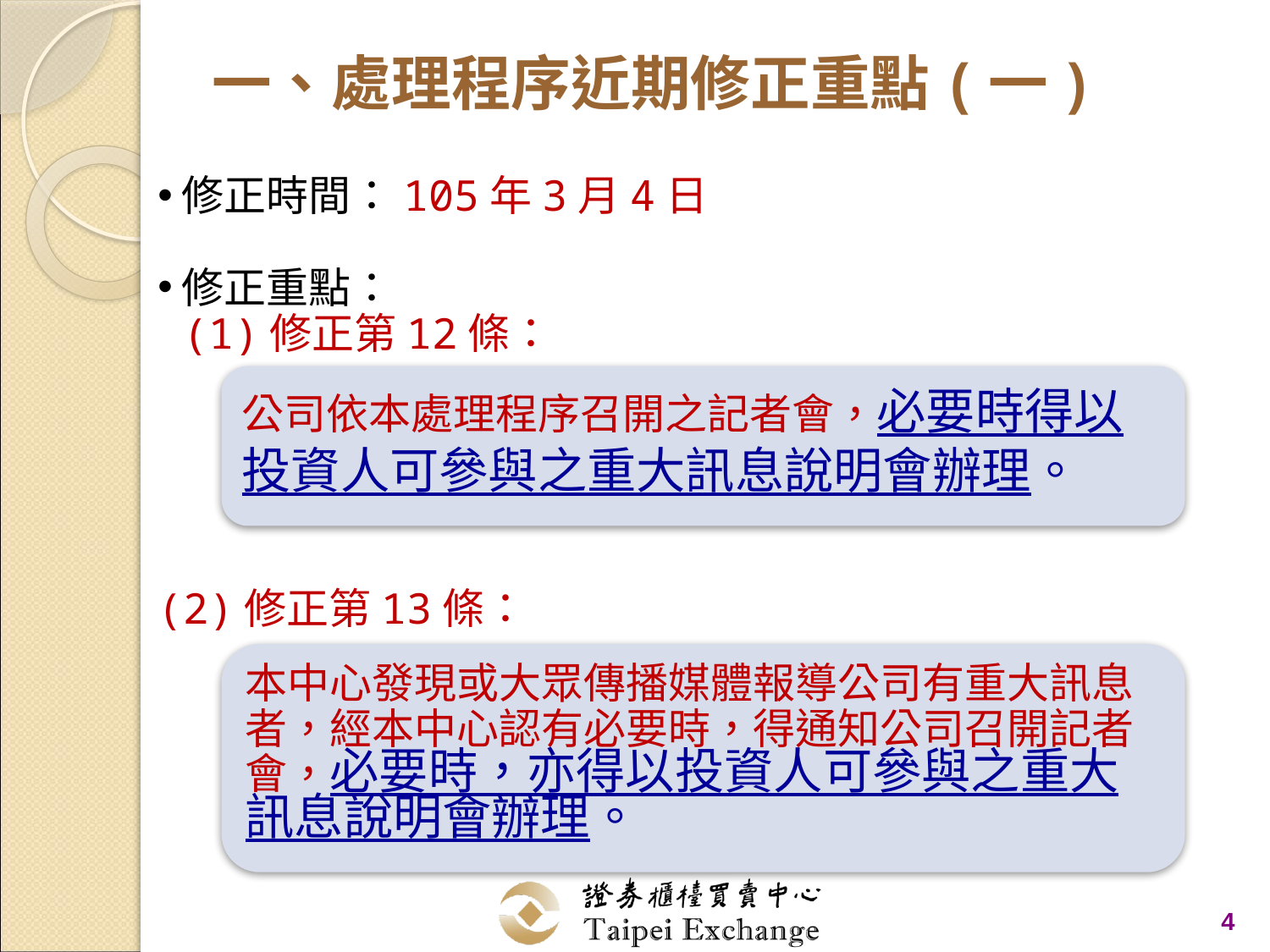

# 一、處理程序近期修正重點(一)
修正時間：105年3月4日
修正重點：
 (1)修正第12條：

(2)修正第13條：
公司依本處理程序召開之記者會，必要時得以投資人可參與之重大訊息說明會辦理。
本中心發現或大眾傳播媒體報導公司有重大訊息者，經本中心認有必要時，得通知公司召開記者會，必要時，亦得以投資人可參與之重大訊息說明會辦理。

4